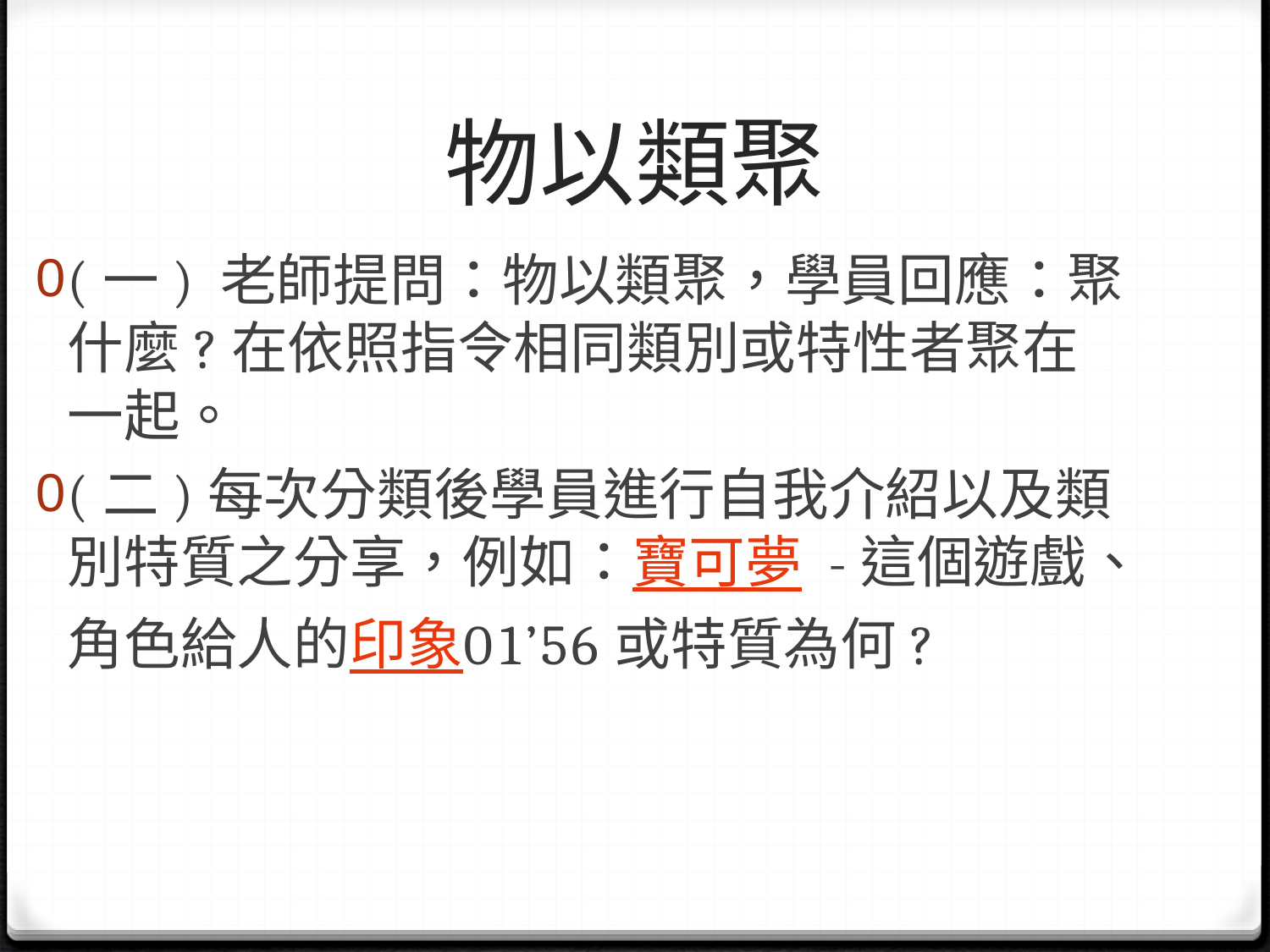

# 物以類聚
(一) 老師提問：物以類聚，學員回應：聚什麼?在依照指令相同類別或特性者聚在一起。
(二)每次分類後學員進行自我介紹以及類別特質之分享，例如：寶可夢 -這個遊戲、角色給人的印象01’56或特質為何?